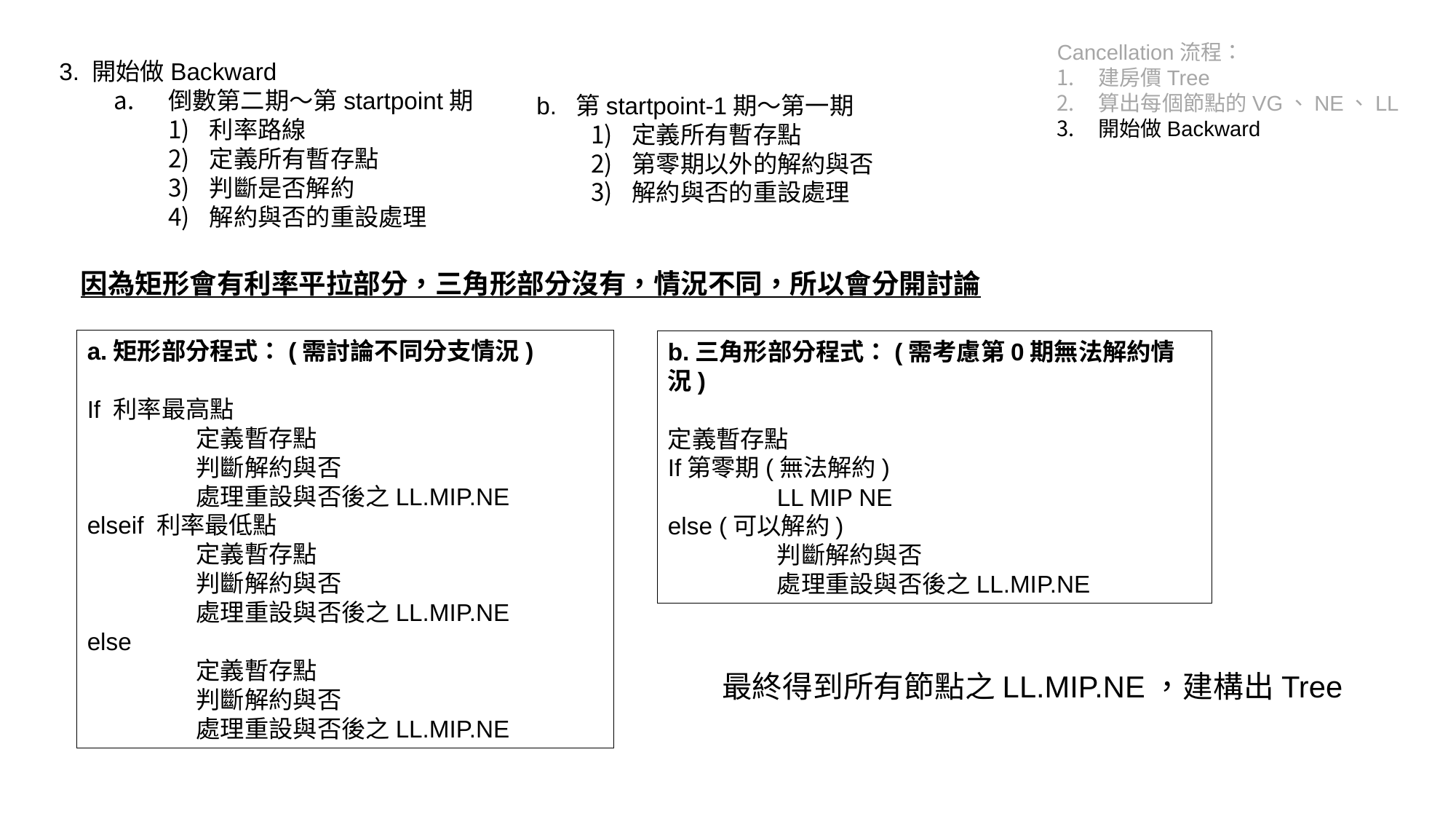

Cancellation流程：
建房價Tree
算出每個節點的VG、NE、LL
開始做Backward
3. 開始做Backward
倒數第二期～第startpoint期
利率路線
定義所有暫存點
判斷是否解約
解約與否的重設處理
b.  第startpoint-1期～第一期
定義所有暫存點
第零期以外的解約與否
解約與否的重設處理
因為矩形會有利率平拉部分，三角形部分沒有，情況不同，所以會分開討論
a.矩形部分程式：(需討論不同分支情況)

If 利率最高點
	定義暫存點
	判斷解約與否
	處理重設與否後之LL.MIP.NE
elseif 利率最低點
	定義暫存點
	判斷解約與否
	處理重設與否後之LL.MIP.NE
else
	定義暫存點
	判斷解約與否
	處理重設與否後之LL.MIP.NE
b.三角形部分程式：(需考慮第0期無法解約情況)

定義暫存點
If第零期(無法解約)
	LL MIP NE
else (可以解約)
	判斷解約與否
	處理重設與否後之LL.MIP.NE
最終得到所有節點之LL.MIP.NE，建構出Tree